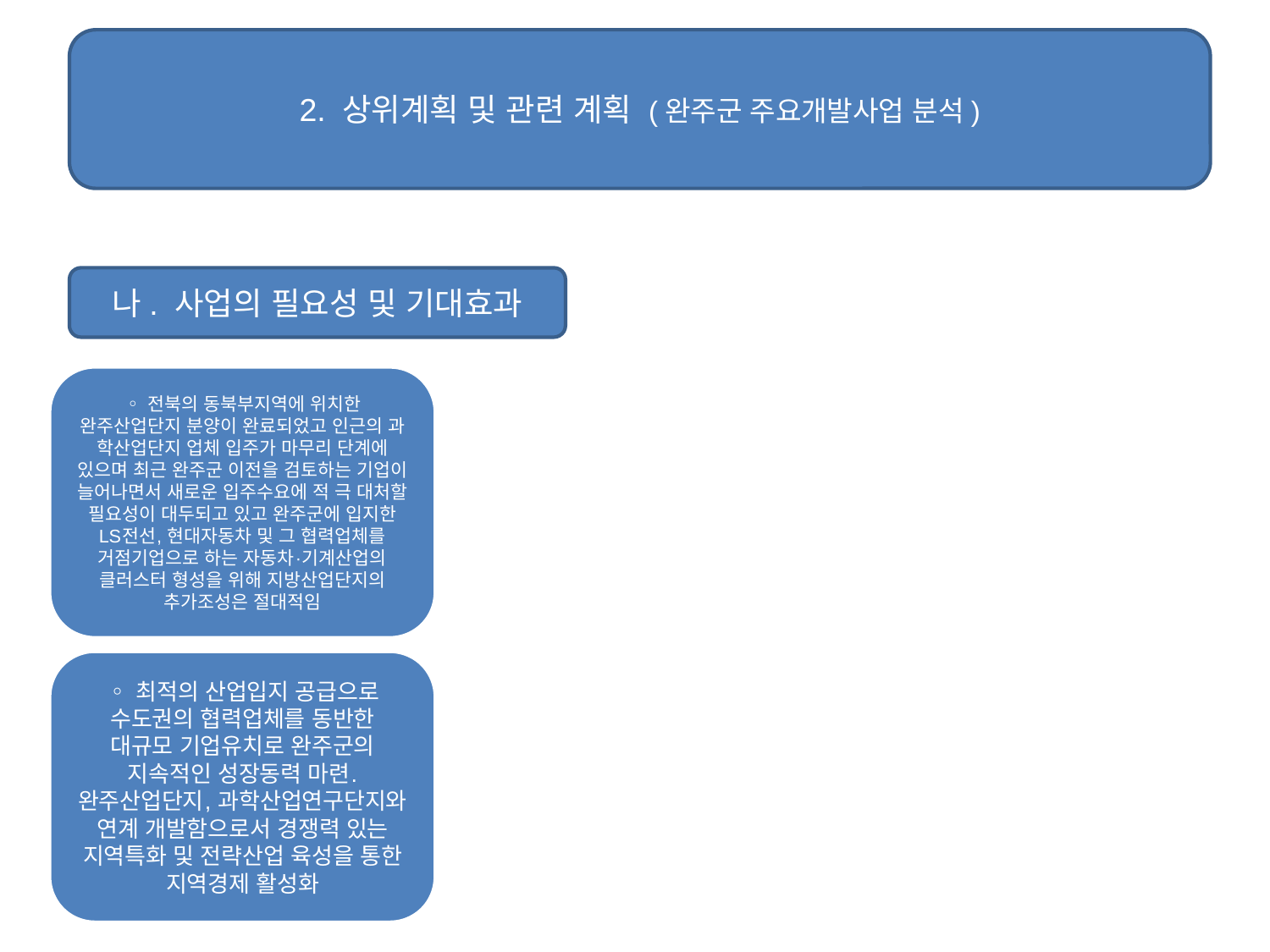

2. 상위계획 및 관련 계획 (완주군 주요개발사업 분석)

#
나. 사업의 필요성 및 기대효과
◦ 전북의 동북부지역에 위치한 완주산업단지 분양이 완료되었고 인근의 과 학산업단지 업체 입주가 마무리 단계에 있으며 최근 완주군 이전을 검토하는 기업이 늘어나면서 새로운 입주수요에 적 극 대처할 필요성이 대두되고 있고 완주군에 입지한 LS전선, 현대자동차 및 그 협력업체를 거점기업으로 하는 자동차·기계산업의 클러스터 형성을 위해 지방산업단지의 추가조성은 절대적임
◦ 최적의 산업입지 공급으로 수도권의 협력업체를 동반한 대규모 기업유치로 완주군의 지속적인 성장동력 마련. 완주산업단지, 과학산업연구단지와 연계 개발함으로서 경쟁력 있는 지역특화 및 전략산업 육성을 통한 지역경제 활성화